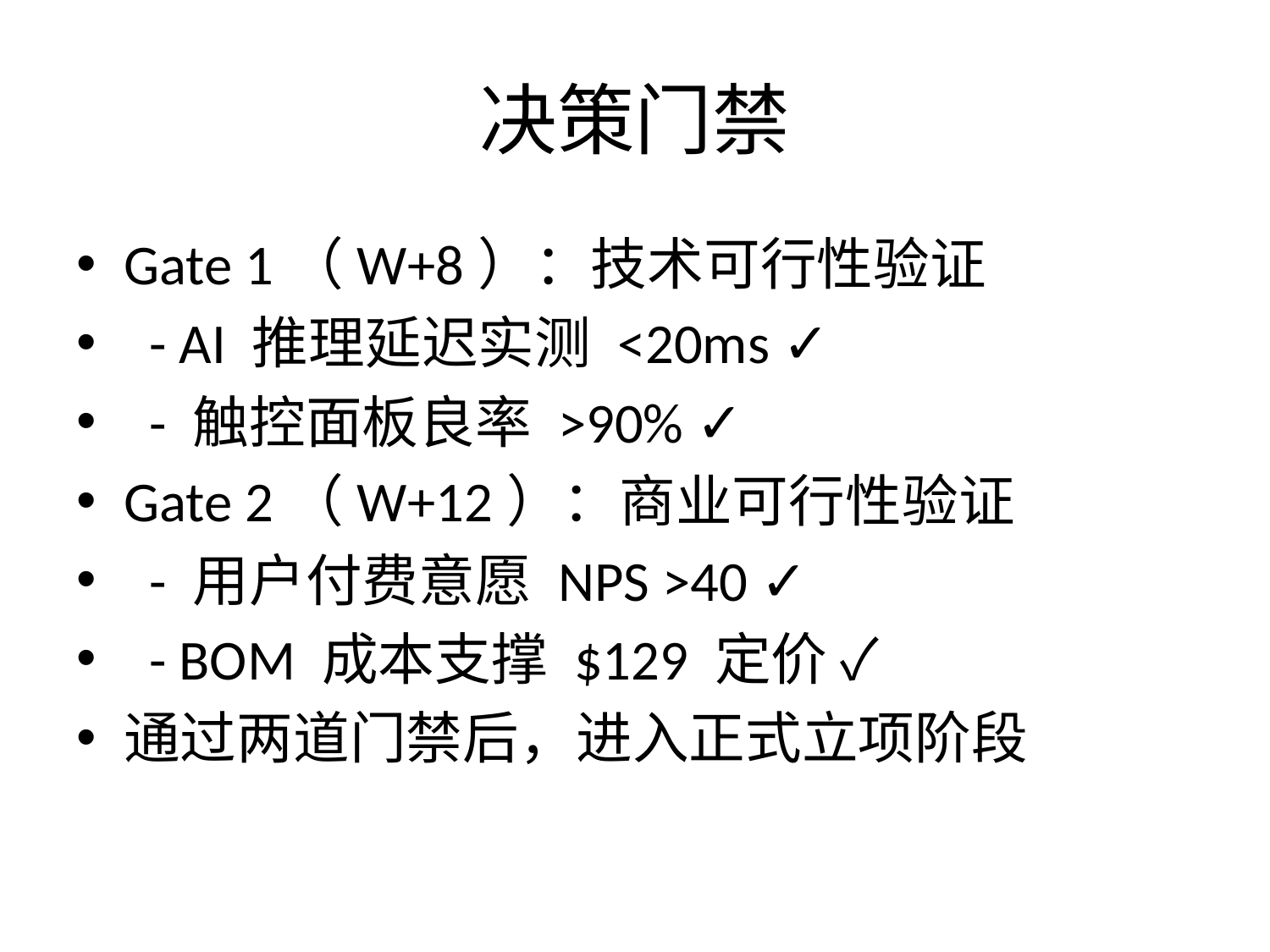

# 决策门禁
Gate 1（W+8）：技术可行性验证
  - AI 推理延迟实测 <20ms ✓
  - 触控面板良率 >90% ✓
Gate 2（W+12）：商业可行性验证
  - 用户付费意愿 NPS >40 ✓
  - BOM 成本支撑 $129 定价 ✓
通过两道门禁后，进入正式立项阶段